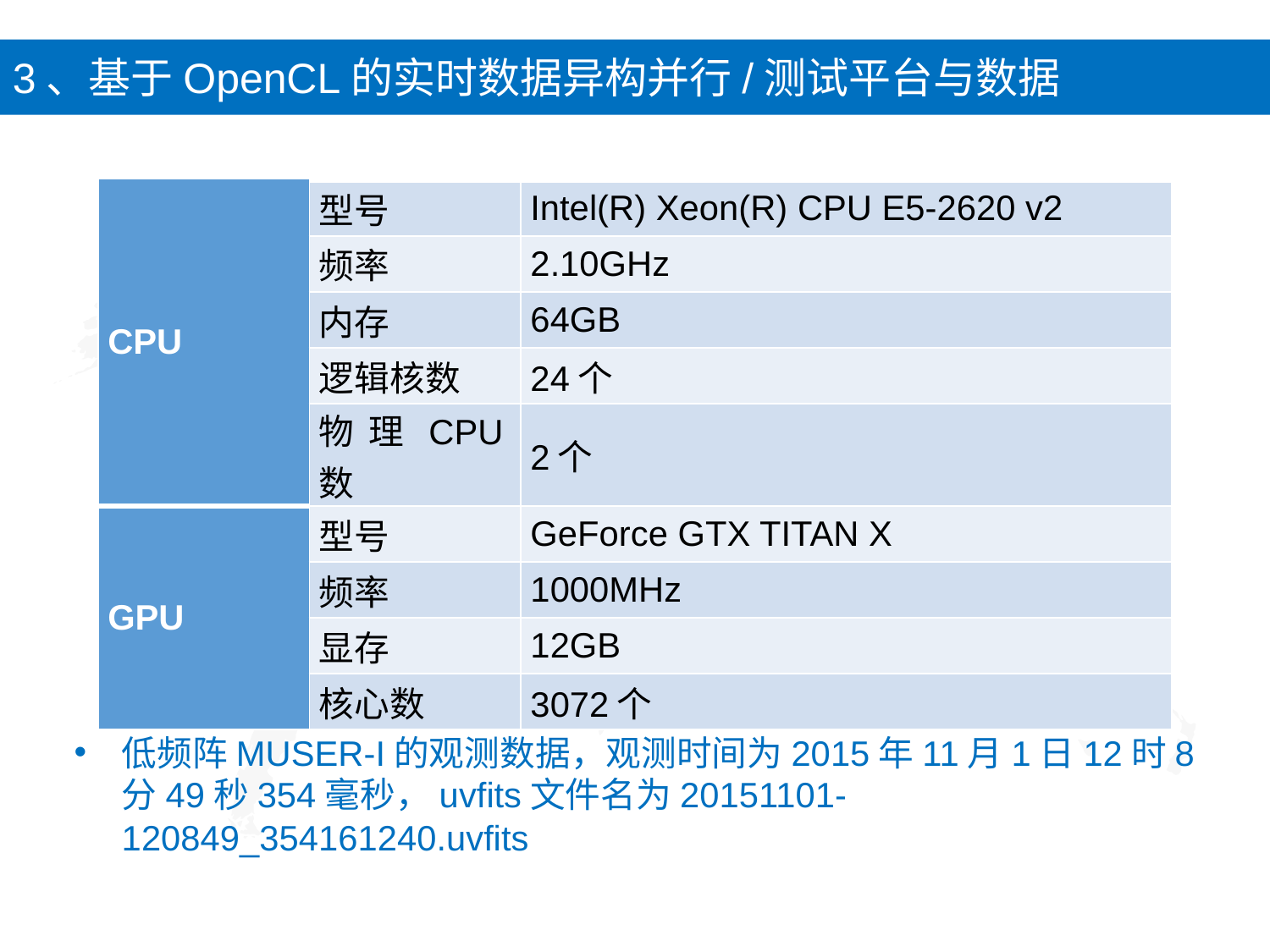

3、基于OpenCL的实时数据异构并行/测试平台与数据

| CPU |  |  |
| --- | --- | --- |
|  | 型号 | Intel(R) Xeon(R) CPU E5-2620 v2 |
|  | 频率 | 2.10GHz |
|  | 内存 | 64GB |
|  | 逻辑核数 | 24个 |
|  | 物理CPU数 | 2个 |
| GPU | 型号 | GeForce GTX TITAN X |
|  | 频率 | 1000MHz |
|  | 显存 | 12GB |
|  | 核心数 | 3072个 |
低频阵MUSER-I的观测数据，观测时间为2015年11月1日12时8分49秒354毫秒，uvfits文件名为20151101-120849_354161240.uvfits